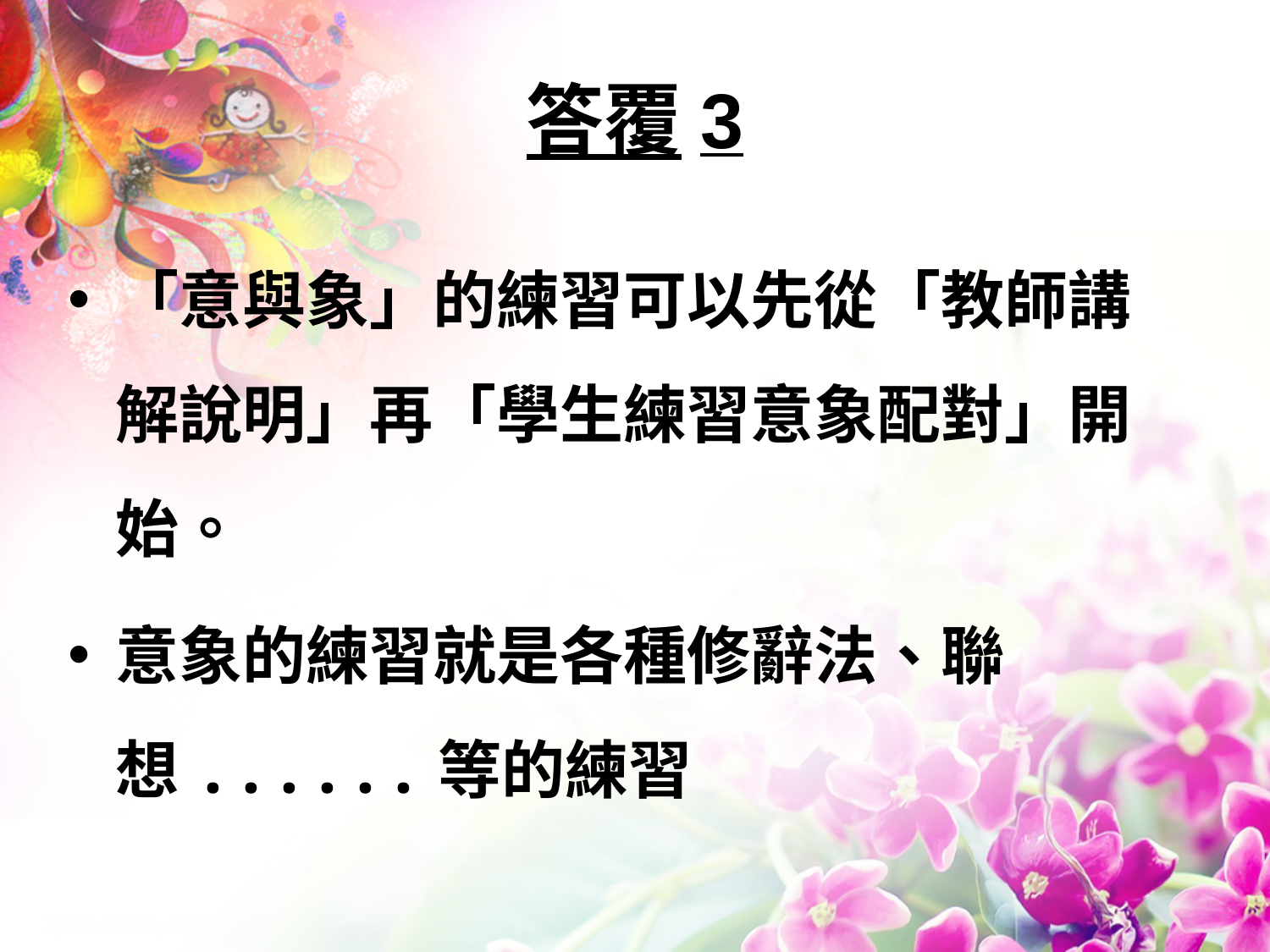

# 答覆3
「意與象」的練習可以先從「教師講解說明」再「學生練習意象配對」開始。
意象的練習就是各種修辭法、聯想......等的練習